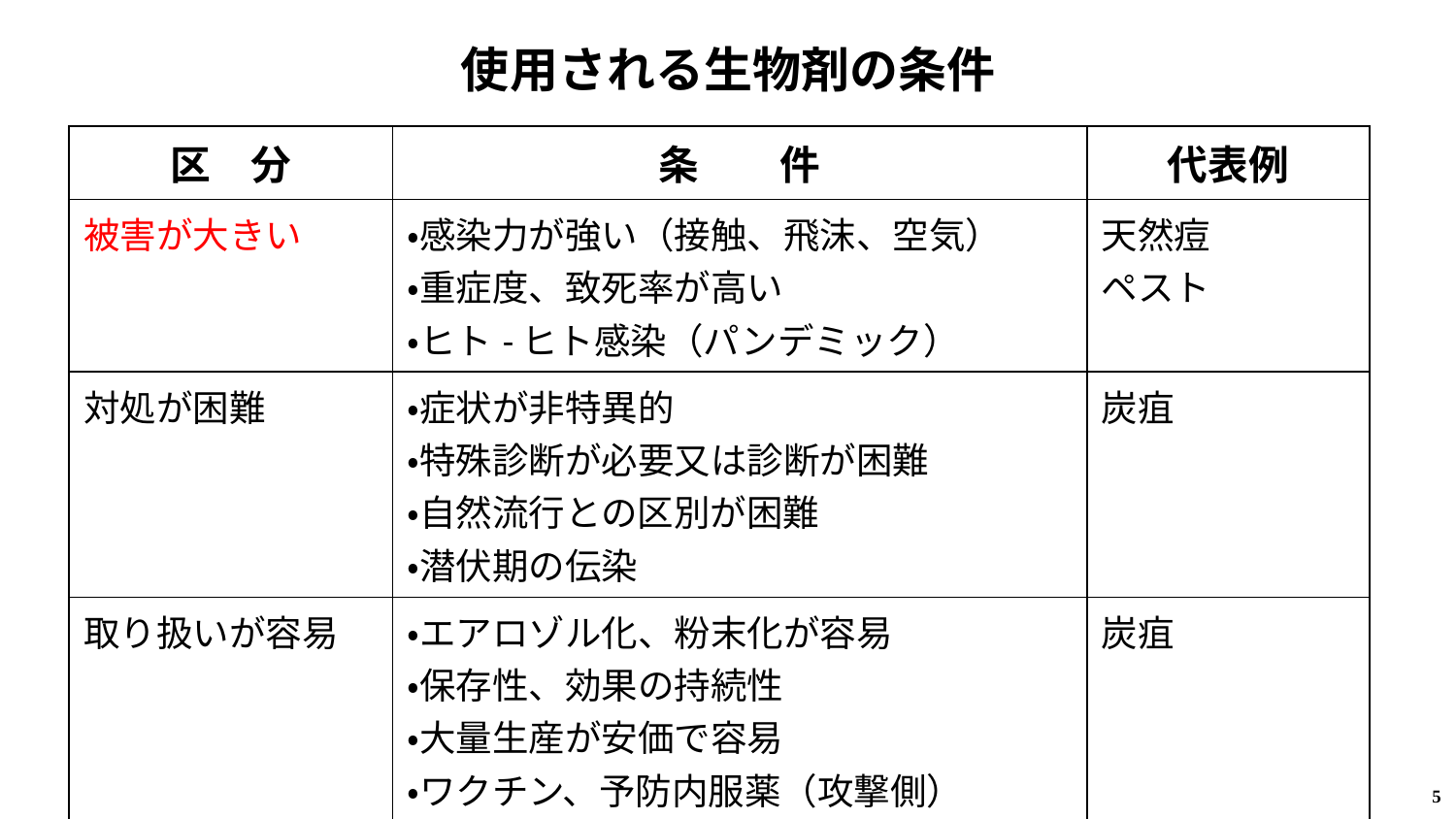

# 使用される生物剤の条件
| 区　分 | 条　　件 | 代表例 |
| --- | --- | --- |
| 被害が大きい | ・感染力が強い（接触、飛沫、空気） ・重症度、致死率が高い ・ヒト-ヒト感染（パンデミック） | 天然痘 ペスト |
| 対処が困難 | ・症状が非特異的 ・特殊診断が必要又は診断が困難 ・自然流行との区別が困難 ・潜伏期の伝染 | 炭疽 |
| 取り扱いが容易 | ・エアロゾル化、粉末化が容易 ・保存性、効果の持続性 ・大量生産が安価で容易 ・ワクチン、予防内服薬（攻撃側） | 炭疽 |
| 過去の使用例 | ・模倣 | 炭疽、リシン |

5